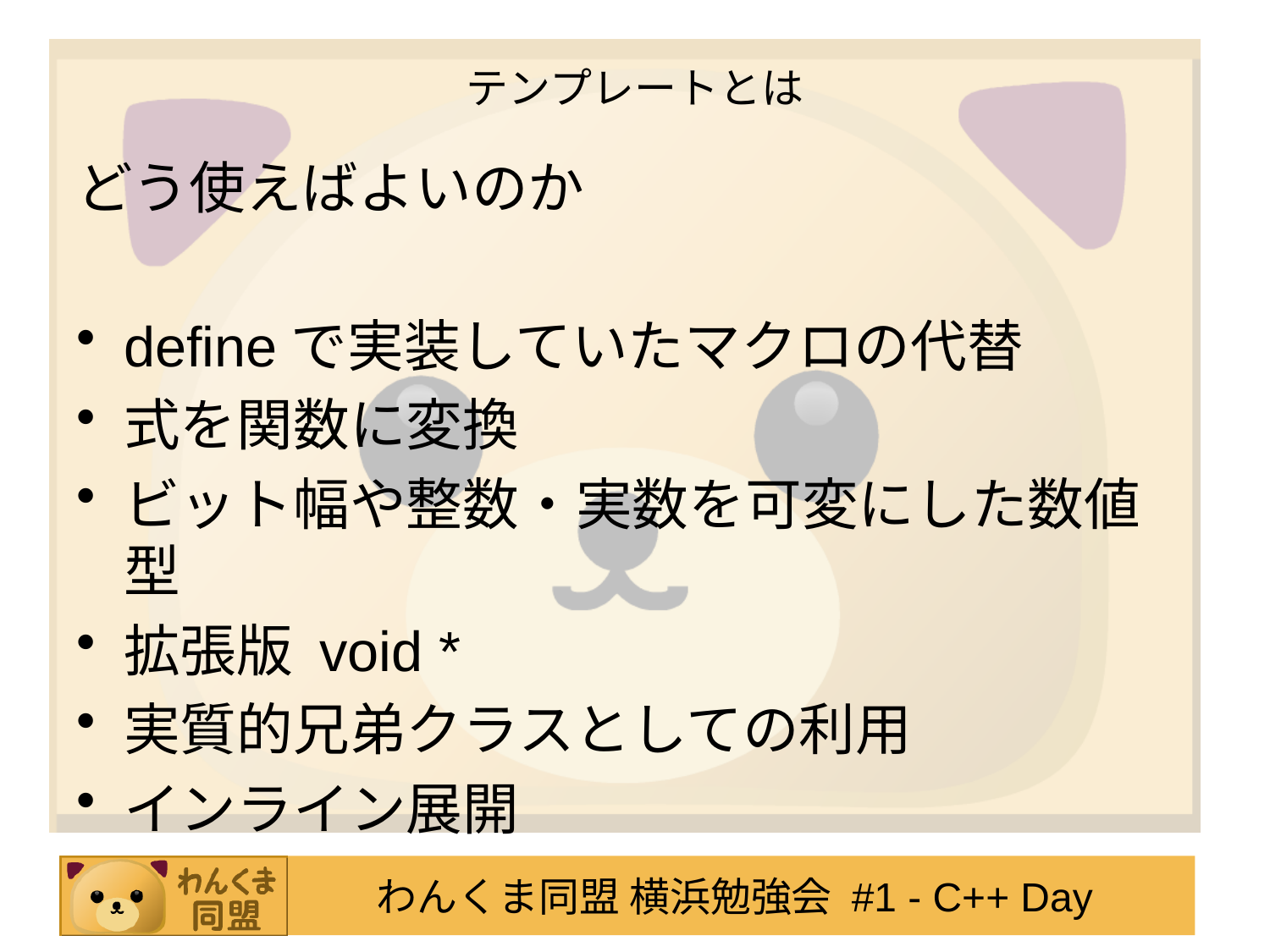

# テンプレートとは
どう使えばよいのか

defineで実装していたマクロの代替
式を関数に変換
ビット幅や整数・実数を可変にした数値型
拡張版 void *
実質的兄弟クラスとしての利用
インライン展開